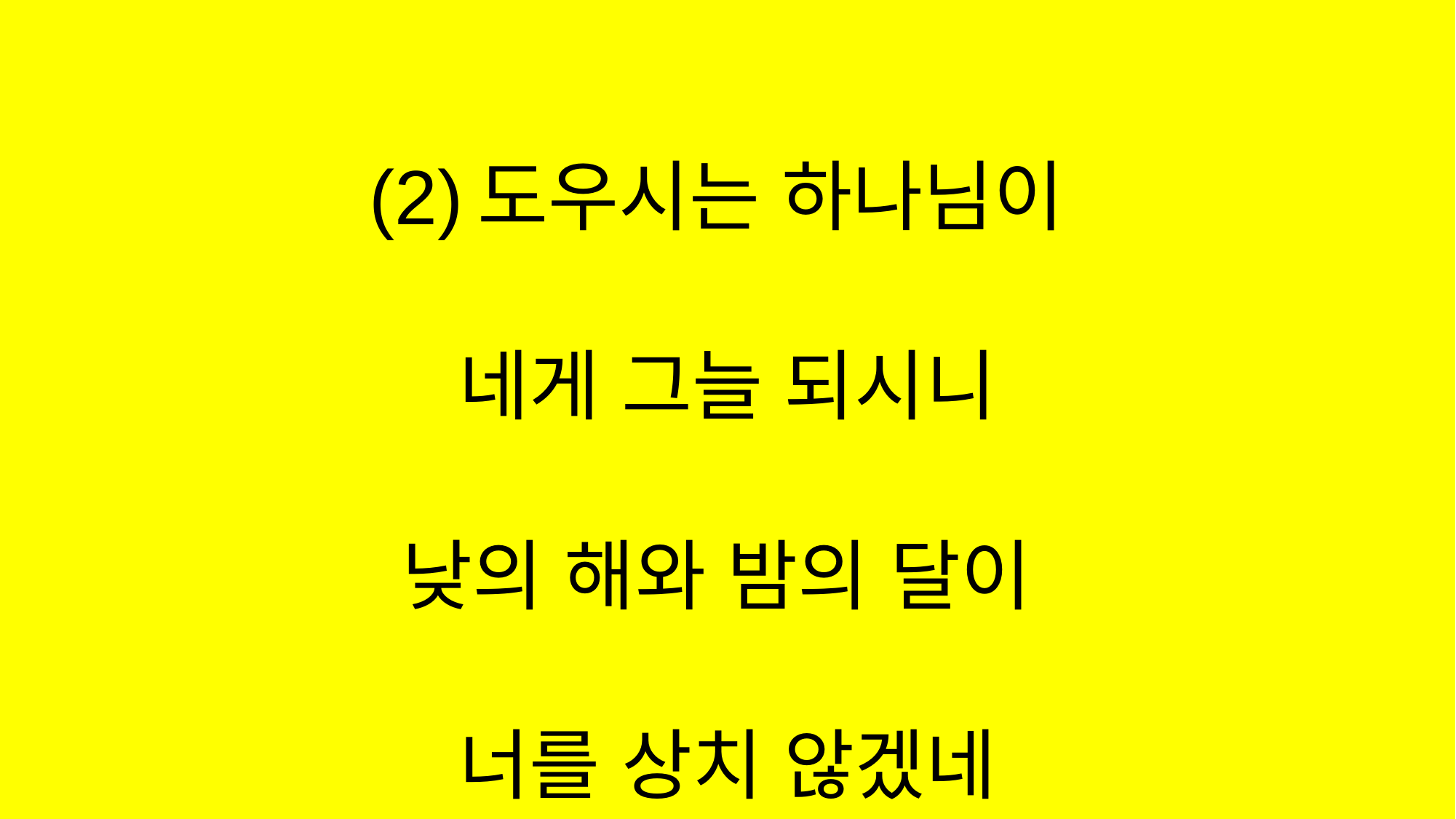

#
(2)도우시는 하나님이

네게 그늘 되시니

낮의 해와 밤의 달이

너를 상치 않겠네